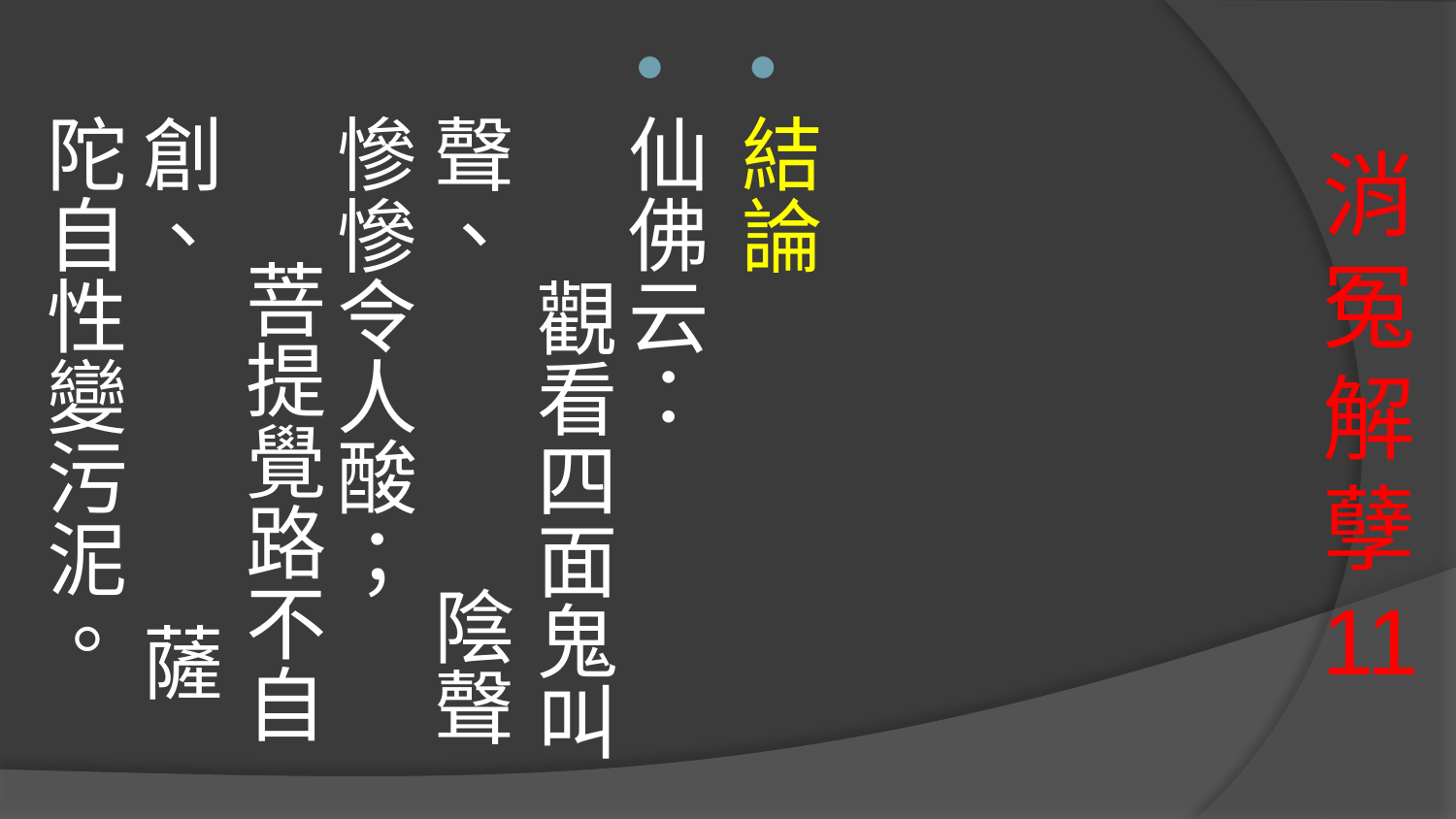

結論
仙佛云：                            觀看四面鬼叫聲、                 陰聲慘慘令人酸；                  菩提覺路不自創、                   薩陀自性變污泥。
# 消冤解孽 11